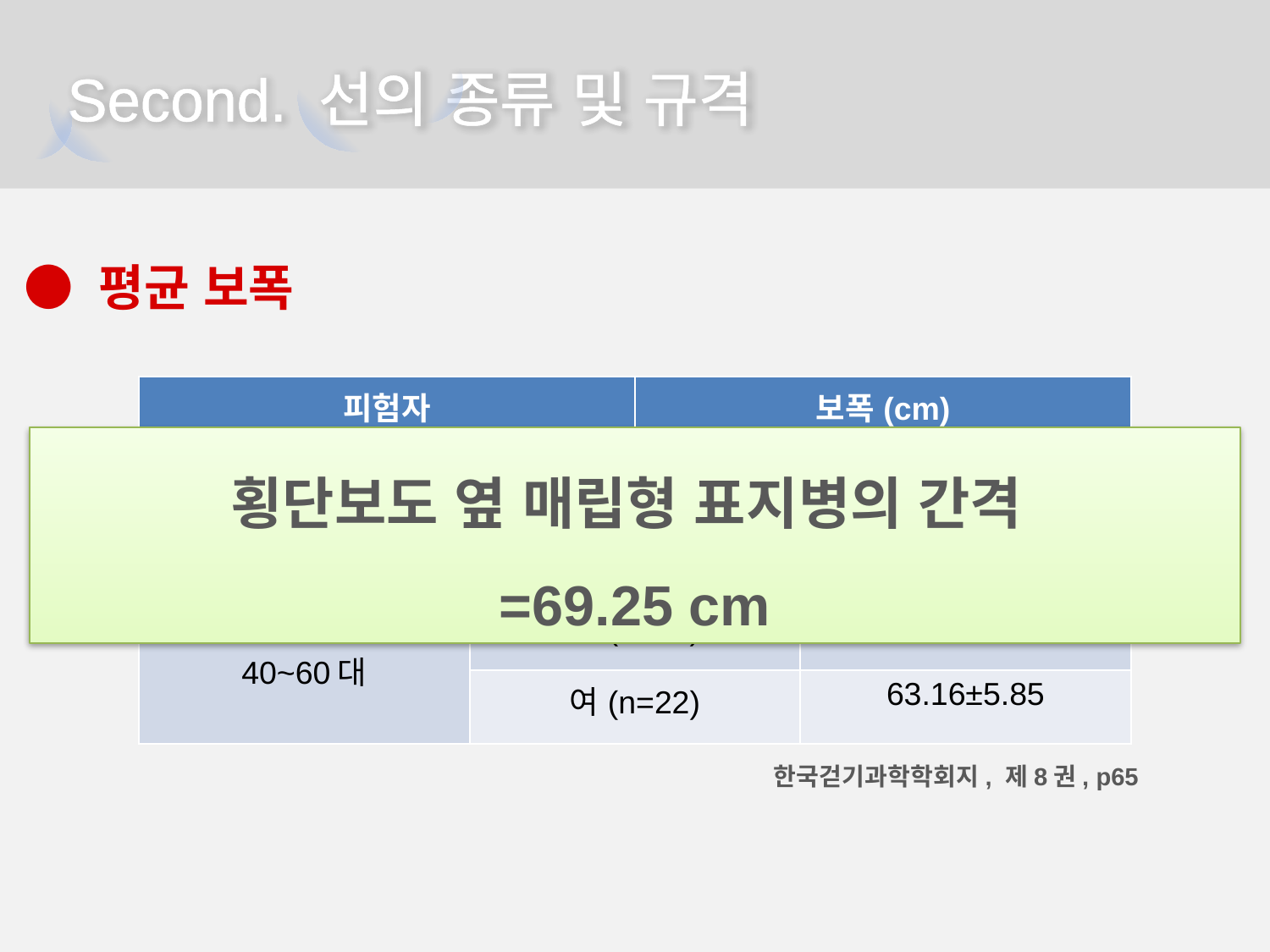

Second. 선의 종류 및 규격
● 평균 보폭
| 피험자 |  | 보폭(cm) |  |
| --- | --- | --- | --- |
| 10~30대 | 남(n=22) |  | 74.70±7.02 |
|  | 여(n=20) |  | 70.49±7.29 |
| 40~60대 | 남(n=18) |  | 68.63±5.45 |
|  | 여(n=22) |  | 63.16±5.85 |
횡단보도 옆 매립형 표지병의 간격
=69.25 cm
한국걷기과학학회지, 제8권, p65